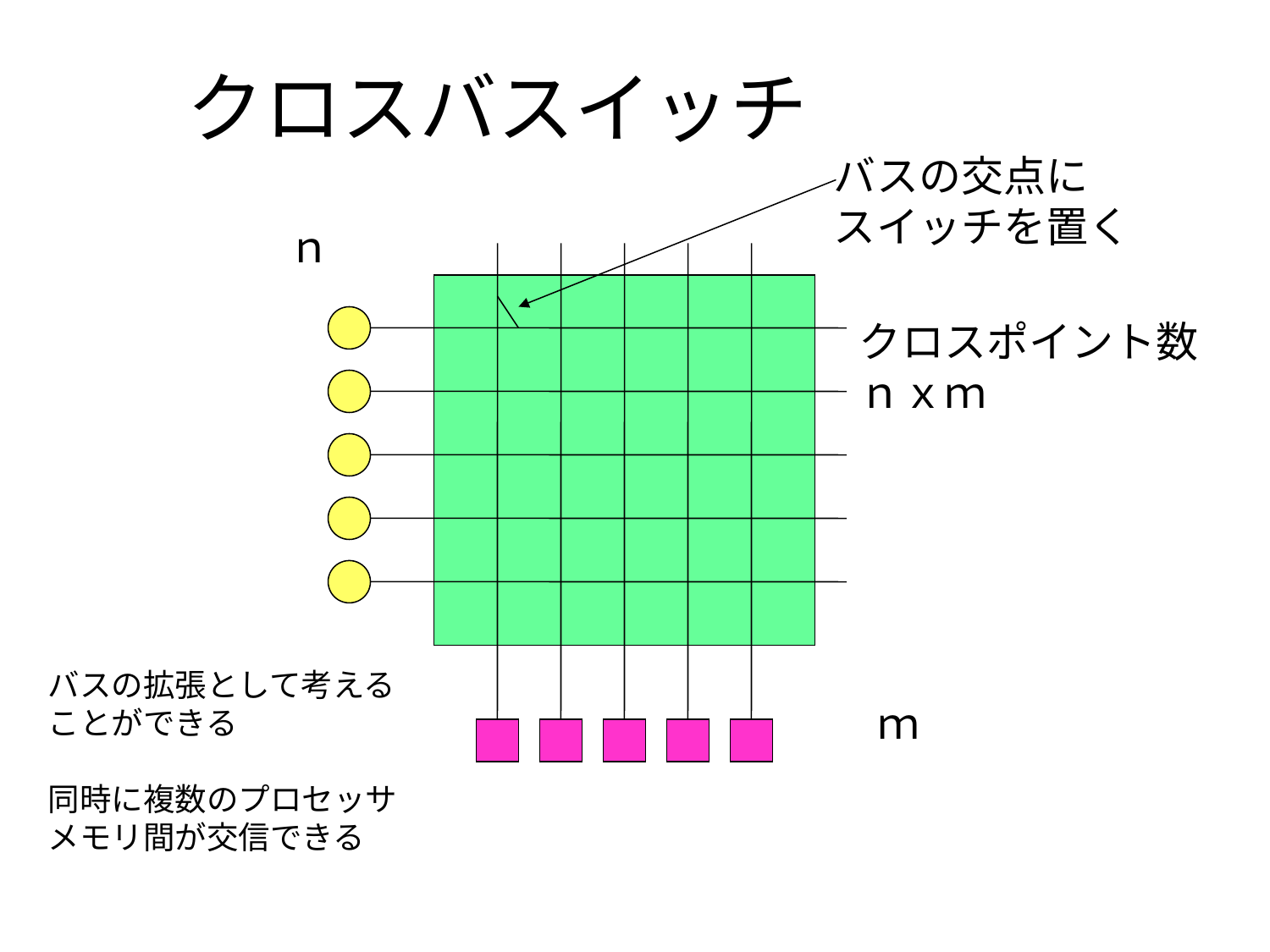

# クロスバスイッチ
バスの交点に
スイッチを置く

ｎ

クロスポイント数
ｎｘｍ

バスの拡張として考える
ことができる

同時に複数のプロセッサ
メモリ間が交信できる
ｍ